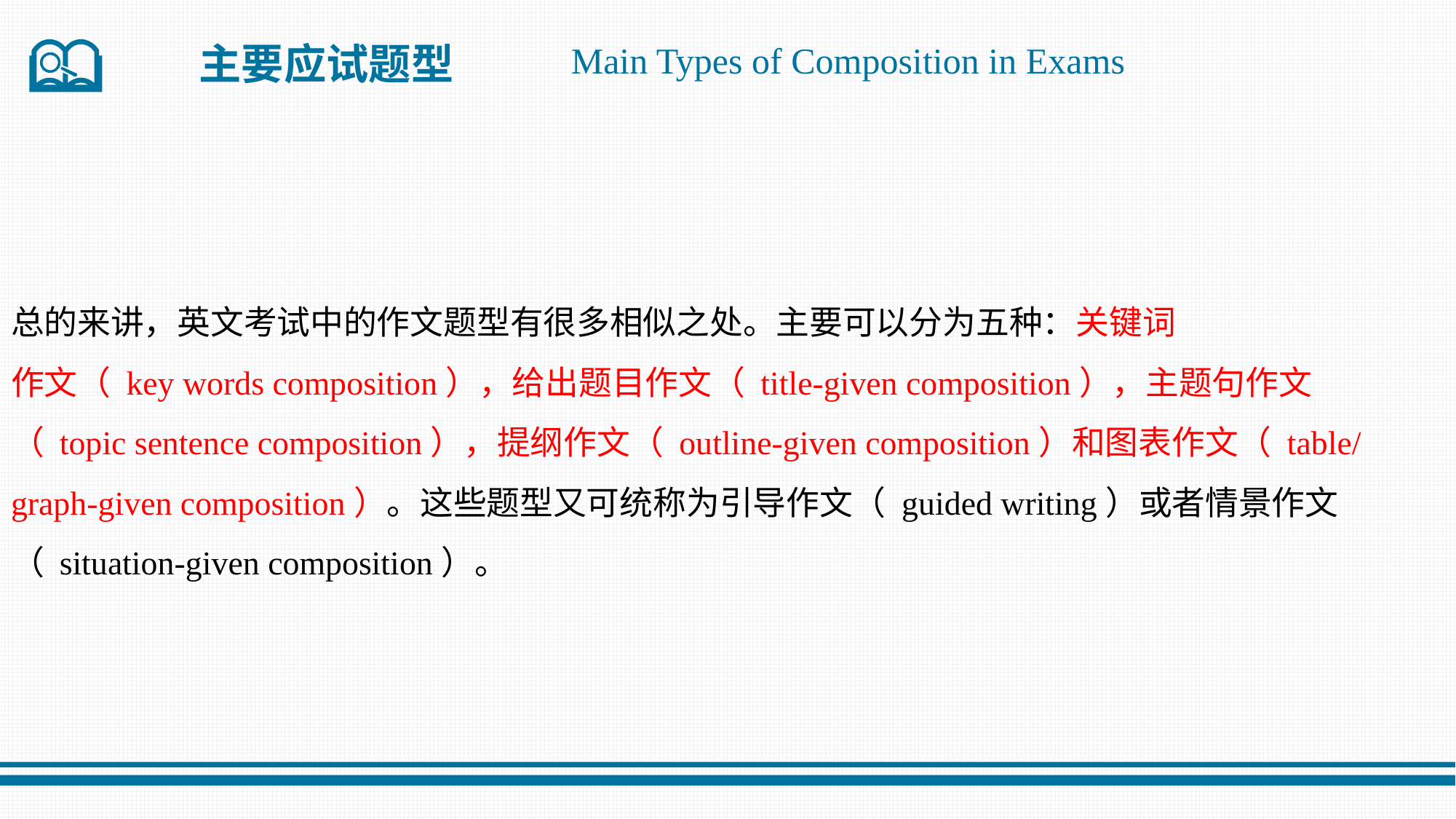

主要应试题型
Main Types of Composition in Exams
总的来讲，英文考试中的作文题型有很多相似之处。主要可以分为五种：关键词
作文（ key words composition），给出题目作文（ title-given composition），主题句作文
（ topic sentence composition），提纲作文（ outline-given composition）和图表作文（ table/
graph-given composition）。这些题型又可统称为引导作文（ guided writing）或者情景作文
（ situation-given composition）。